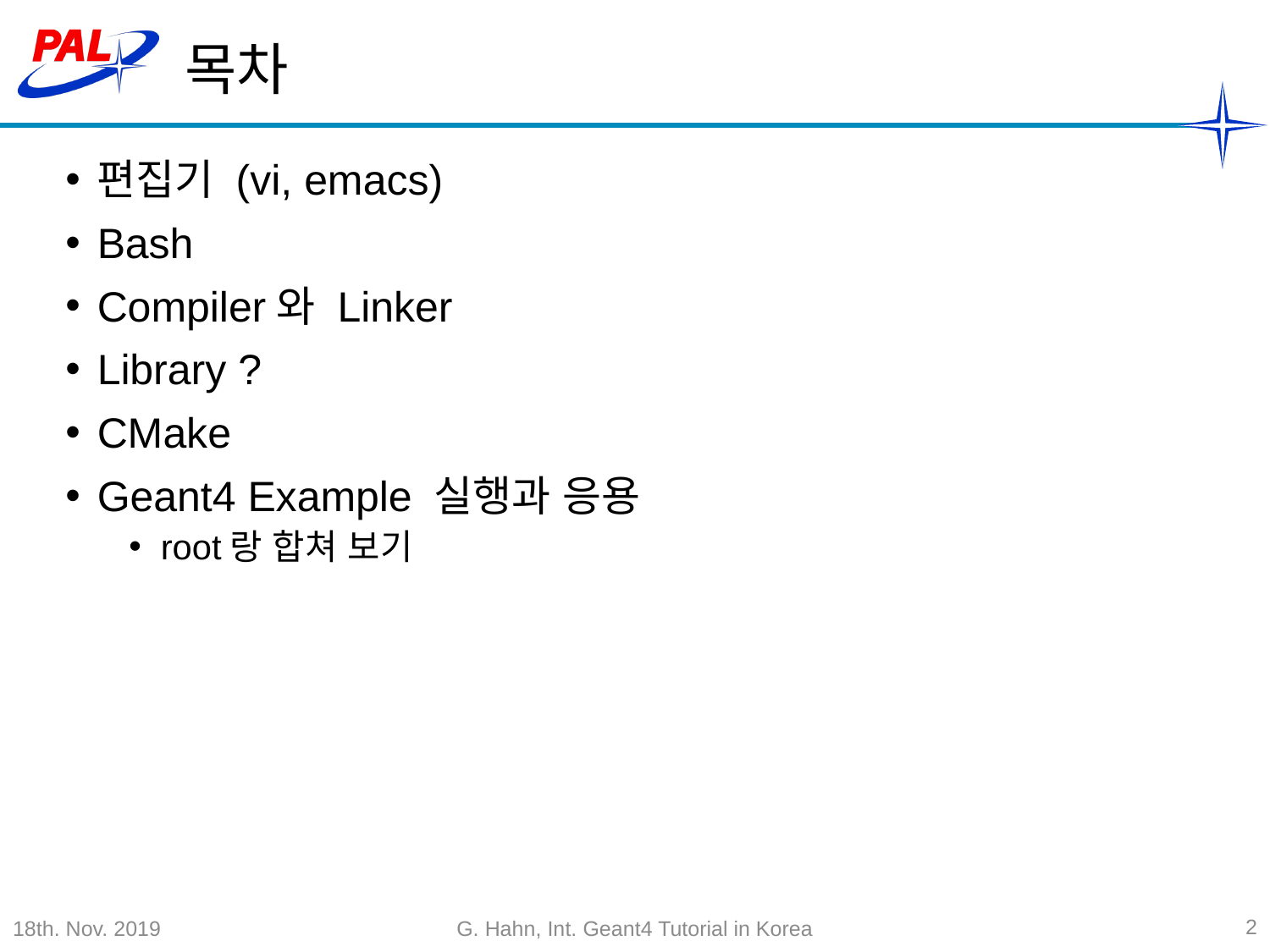

# 목차
편집기 (vi, emacs)
Bash
Compiler와 Linker
Library ?
CMake
Geant4 Example 실행과 응용
root랑 합쳐 보기
2
18th. Nov. 2019
G. Hahn, Int. Geant4 Tutorial in Korea